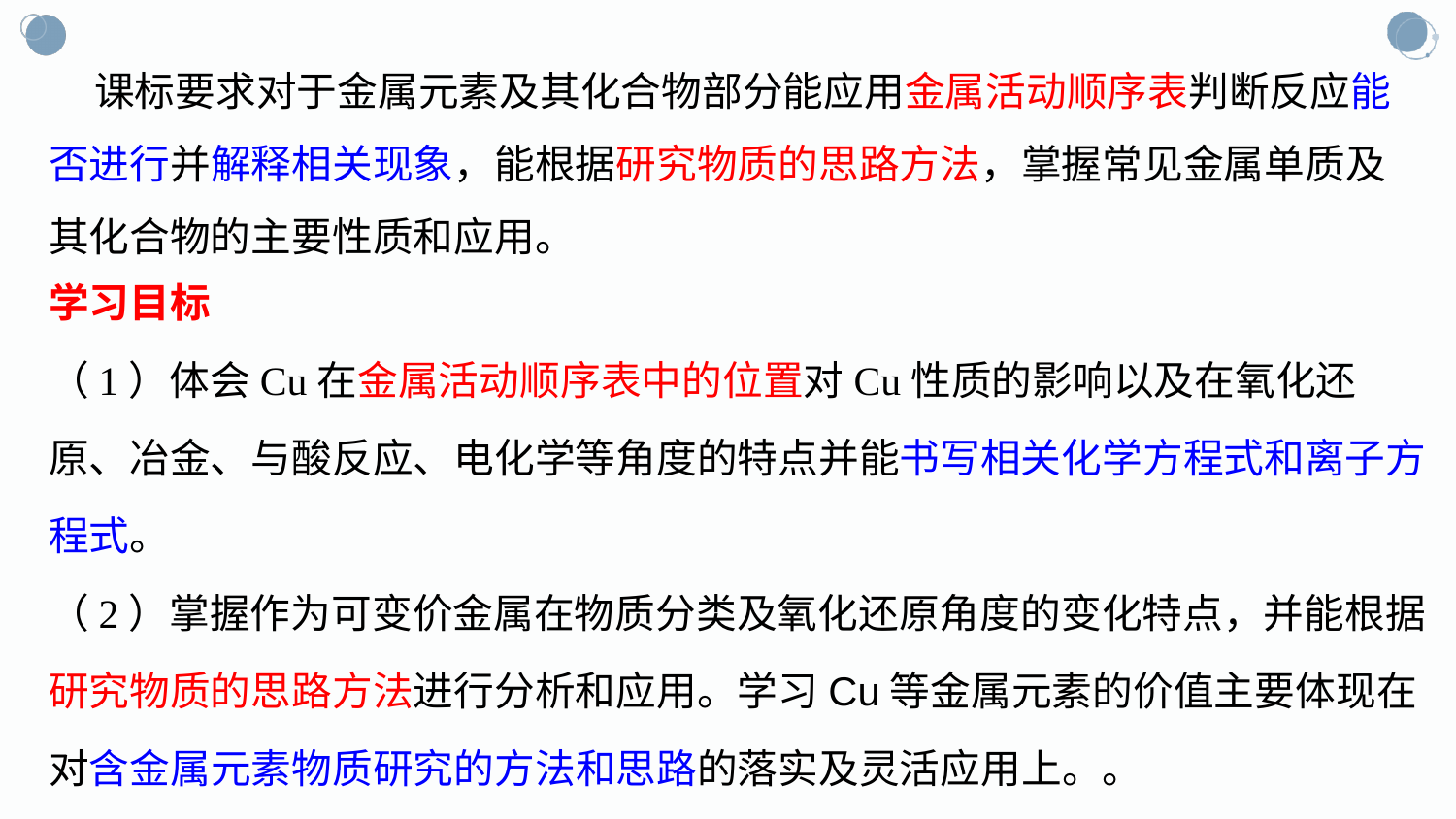

课标要求对于金属元素及其化合物部分能应用金属活动顺序表判断反应能否进行并解释相关现象，能根据研究物质的思路方法，掌握常见金属单质及其化合物的主要性质和应用。
学习目标
（1）体会Cu在金属活动顺序表中的位置对Cu性质的影响以及在氧化还原、冶金、与酸反应、电化学等角度的特点并能书写相关化学方程式和离子方程式。
（2）掌握作为可变价金属在物质分类及氧化还原角度的变化特点，并能根据研究物质的思路方法进行分析和应用。学习Cu等金属元素的价值主要体现在对含金属元素物质研究的方法和思路的落实及灵活应用上。。
（3）了解实验探究题、化学原理题或工业流程题的命题规律及解题思路。